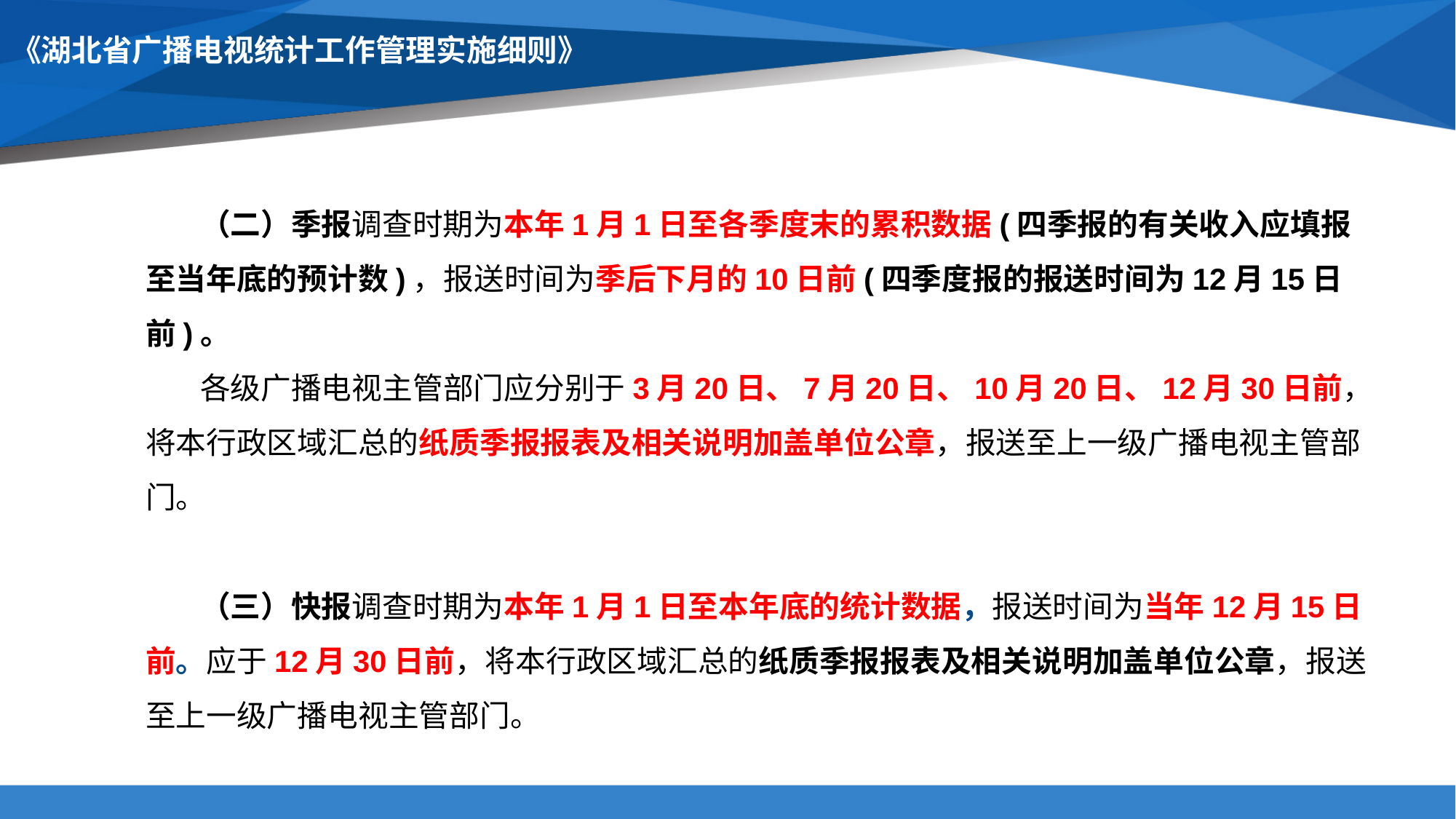

# 《湖北省广播电视统计工作管理实施细则》
（二）季报调查时期为本年1月1日至各季度末的累积数据(四季报的有关收入应填报至当年底的预计数)，报送时间为季后下月的10日前(四季度报的报送时间为12月15日前)。
各级广播电视主管部门应分别于3月20日、7月20日、10月20日、12月30日前，将本行政区域汇总的纸质季报报表及相关说明加盖单位公章，报送至上一级广播电视主管部门。

（三）快报调查时期为本年1月1日至本年底的统计数据，报送时间为当年12月15日前。应于12月30日前，将本行政区域汇总的纸质季报报表及相关说明加盖单位公章，报送至上一级广播电视主管部门。